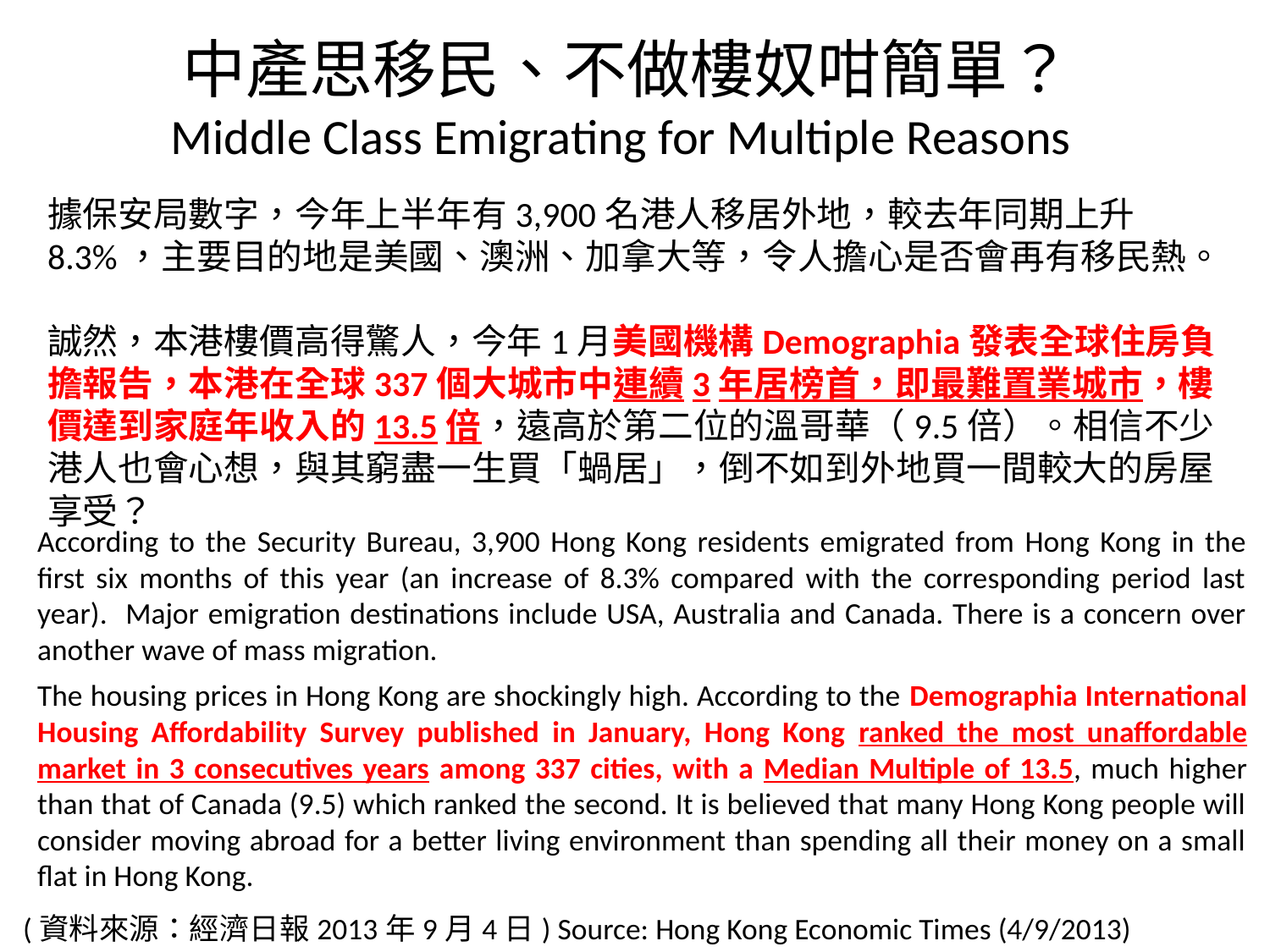

# 中產思移民、不做樓奴咁簡單？ Middle Class Emigrating for Multiple Reasons
據保安局數字，今年上半年有3,900名港人移居外地，較去年同期上升8.3%，主要目的地是美國、澳洲、加拿大等，令人擔心是否會再有移民熱。

誠然，本港樓價高得驚人，今年1月美國機構Demographia發表全球住房負擔報告，本港在全球337個大城市中連續3年居榜首，即最難置業城市，樓價達到家庭年收入的13.5倍，遠高於第二位的溫哥華（9.5倍）。相信不少港人也會心想，與其窮盡一生買「蝸居」，倒不如到外地買一間較大的房屋享受？

According to the Security Bureau, 3,900 Hong Kong residents emigrated from Hong Kong in the first six months of this year (an increase of 8.3% compared with the corresponding period last year).  Major emigration destinations include USA, Australia and Canada. There is a concern over another wave of mass migration.
The housing prices in Hong Kong are shockingly high. According to the Demographia International Housing Affordability Survey published in January, Hong Kong ranked the most unaffordable market in 3 consecutives years among 337 cities, with a Median Multiple of 13.5, much higher than that of Canada (9.5) which ranked the second. It is believed that many Hong Kong people will consider moving abroad for a better living environment than spending all their money on a small flat in Hong Kong.
(資料來源：經濟日報2013年9月4日) Source: Hong Kong Economic Times (4/9/2013)